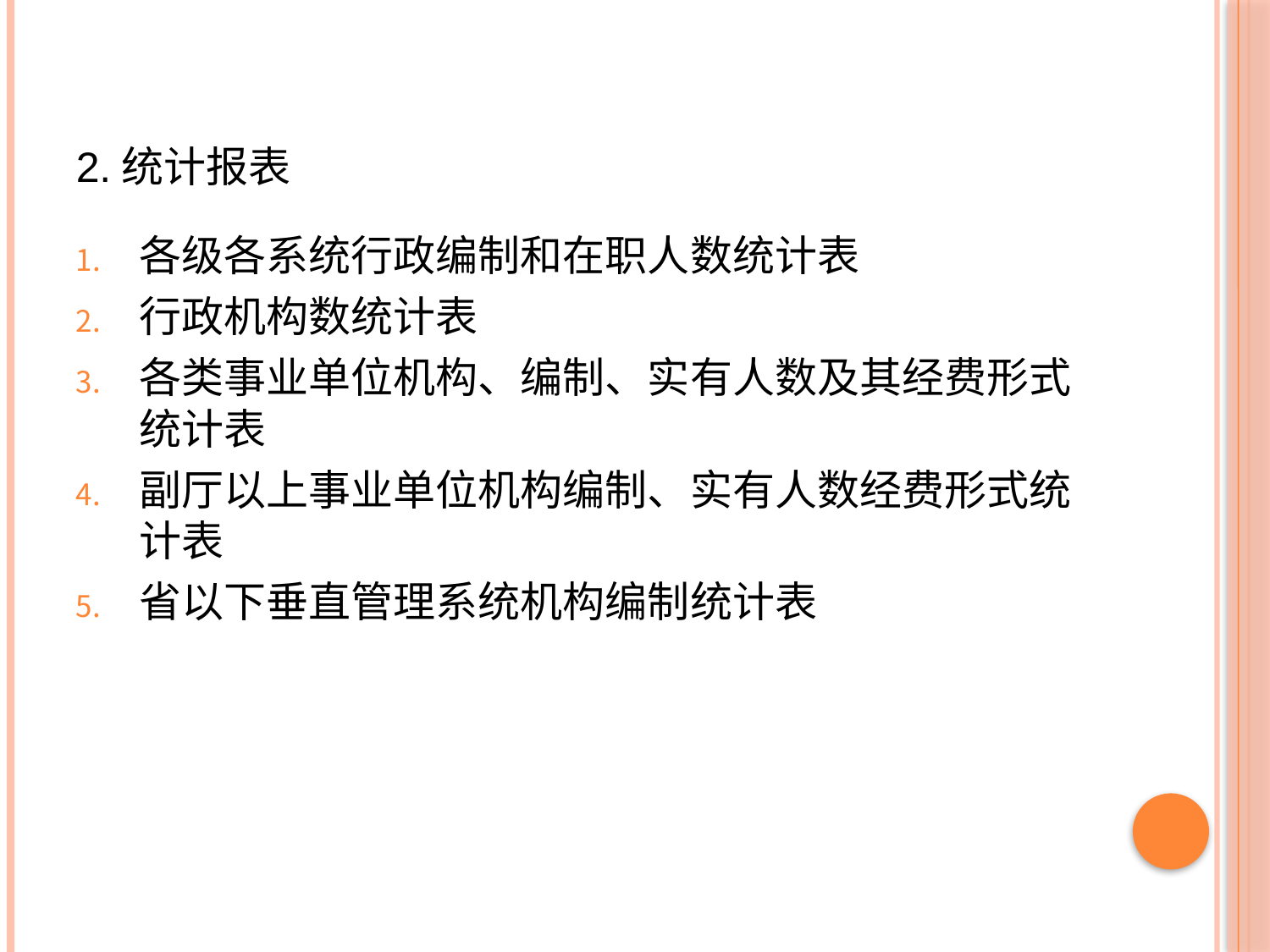

# 2.统计报表
各级各系统行政编制和在职人数统计表
行政机构数统计表
各类事业单位机构、编制、实有人数及其经费形式统计表
副厅以上事业单位机构编制、实有人数经费形式统计表
省以下垂直管理系统机构编制统计表